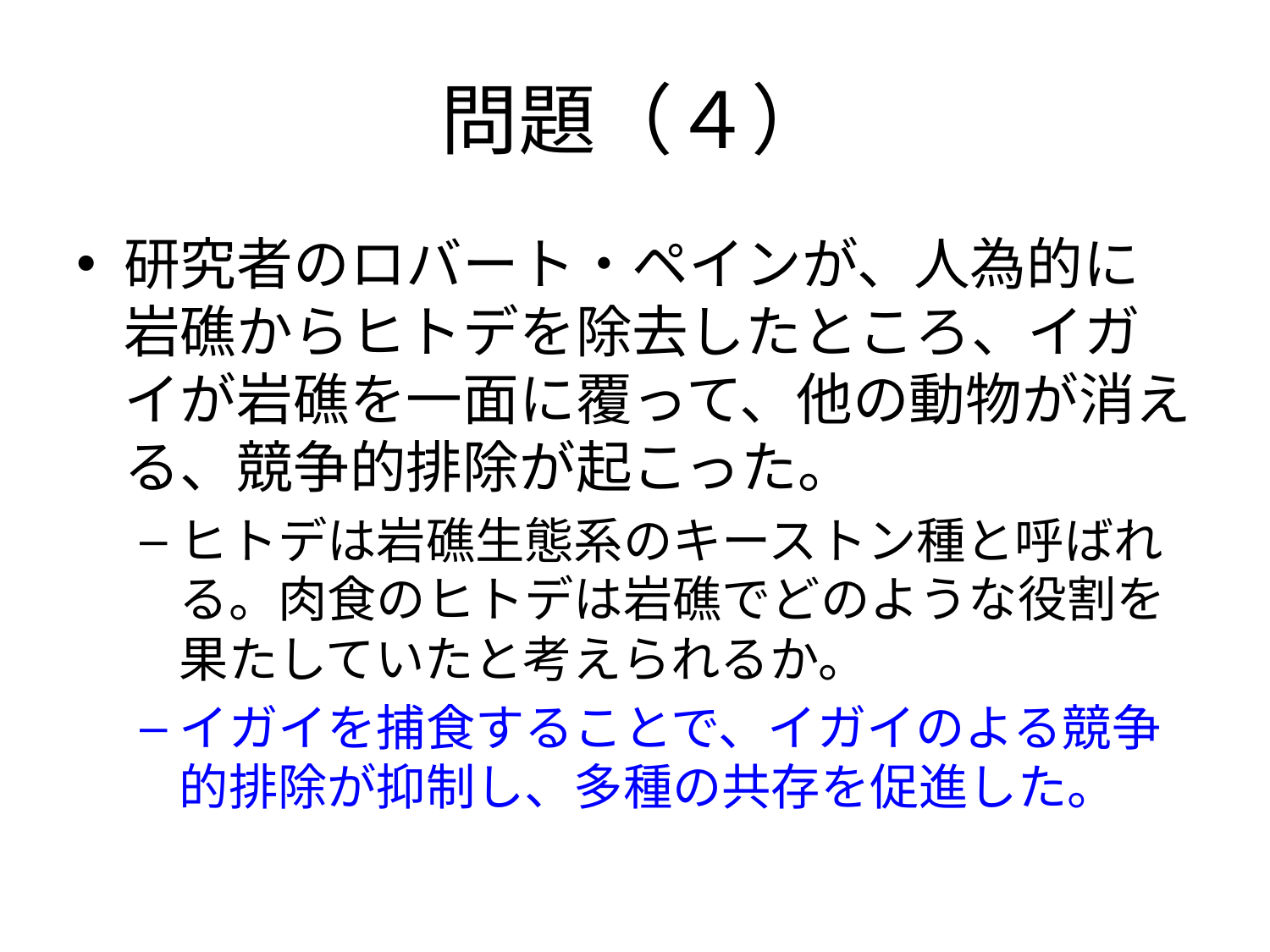

# 問題（４）
研究者のロバート・ペインが、人為的に岩礁からヒトデを除去したところ、イガイが岩礁を一面に覆って、他の動物が消える、競争的排除が起こった。
ヒトデは岩礁生態系のキーストン種と呼ばれる。肉食のヒトデは岩礁でどのような役割を果たしていたと考えられるか。
イガイを捕食することで、イガイのよる競争的排除が抑制し、多種の共存を促進した。